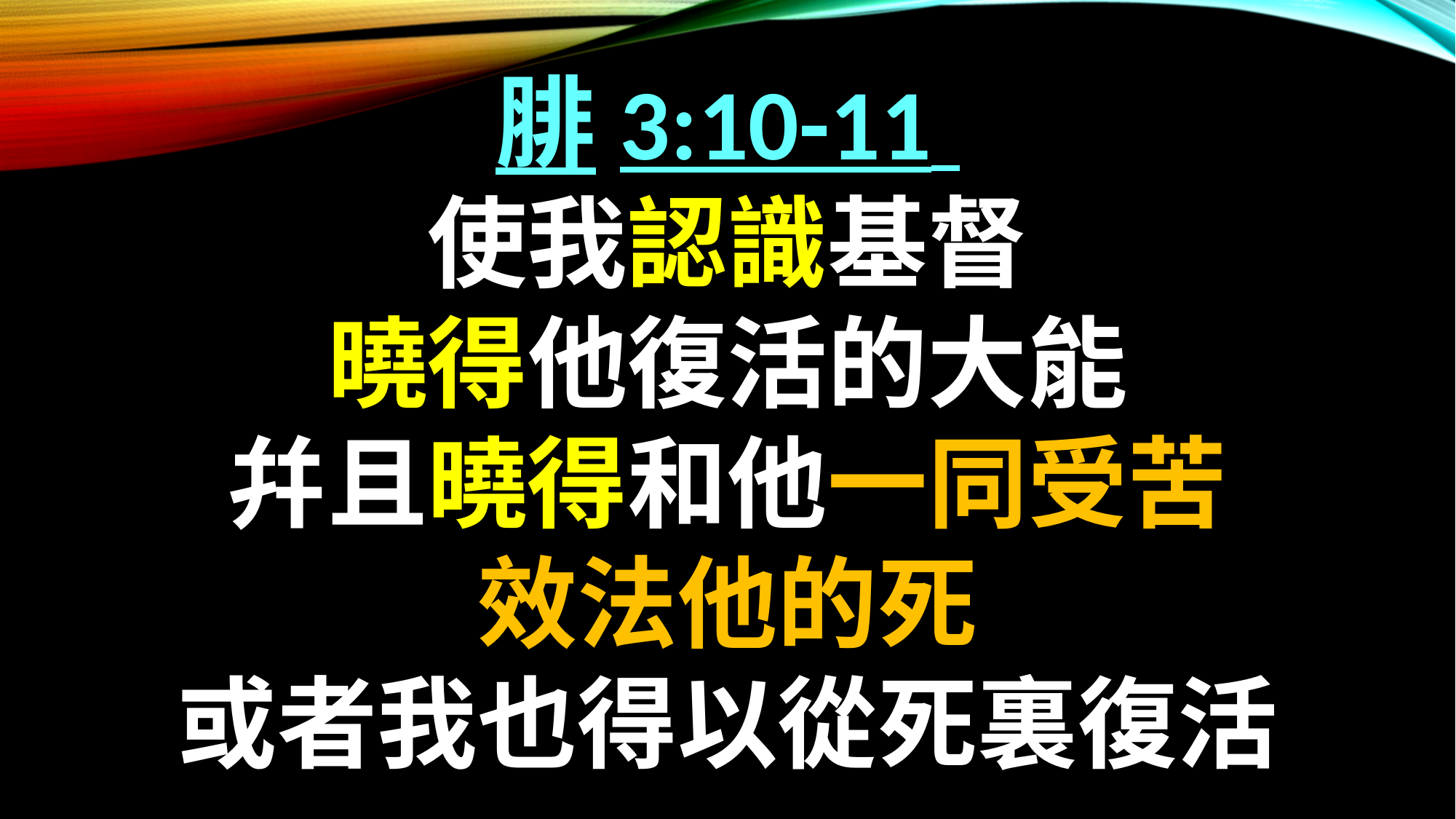

腓3:10-11
使我認識基督
曉得他復活的大能
幷且曉得和他一同受苦
效法他的死
或者我也得以從死裏復活